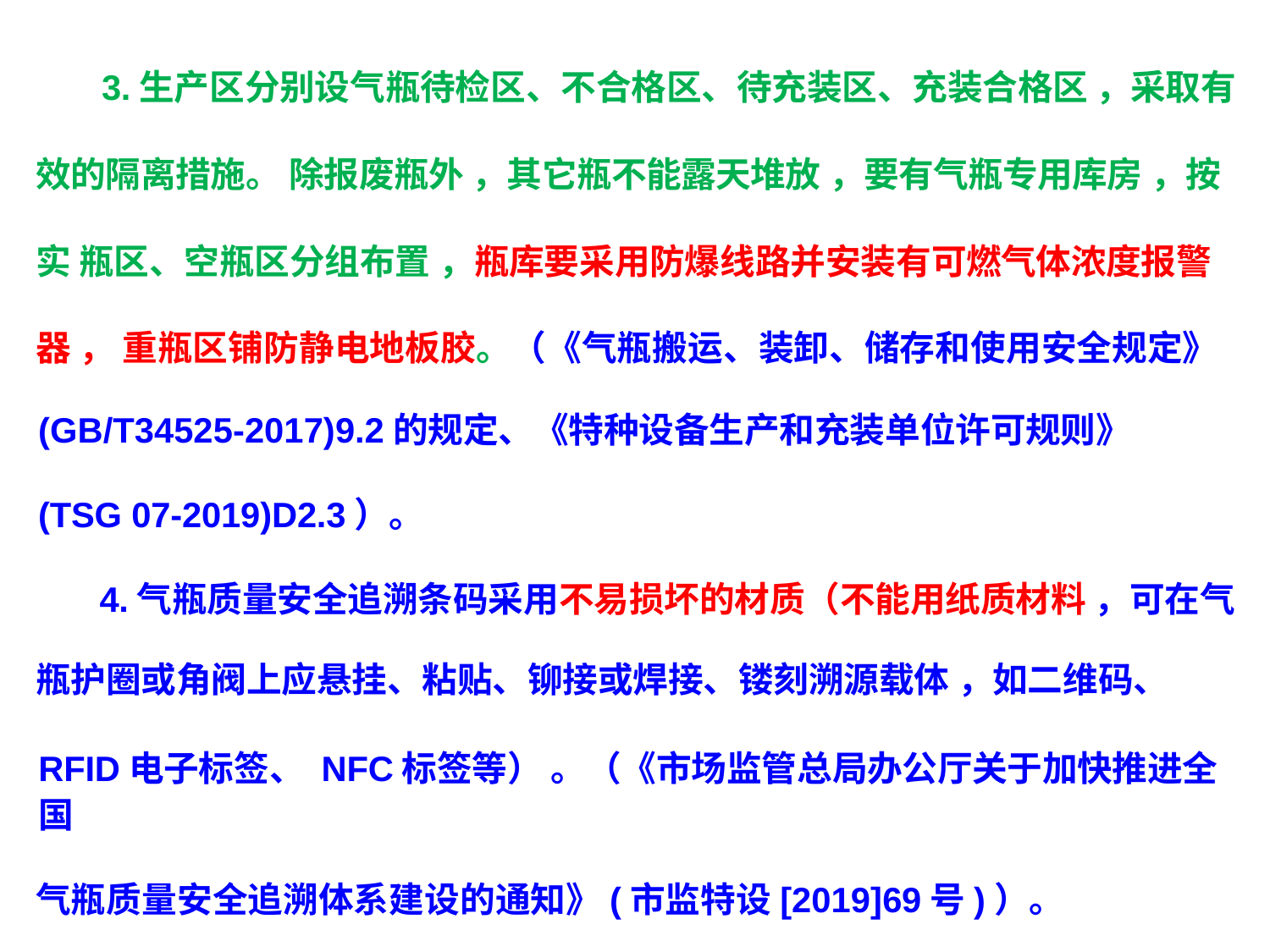

3.生产区分别设气瓶待检区、不合格区、待充装区、充装合格区 ，采取有
效的隔离措施。 除报废瓶外 ，其它瓶不能露天堆放 ，要有气瓶专用库房 ，按实 瓶区、空瓶区分组布置 ，瓶库要采用防爆线路并安装有可燃气体浓度报警器 ， 重瓶区铺防静电地板胶。（《气瓶搬运、装卸、储存和使用安全规定》

(GB/T34525-2017)9.2的规定、《特种设备生产和充装单位许可规则》
(TSG 07-2019)D2.3）。

4.气瓶质量安全追溯条码采用不易损坏的材质（不能用纸质材料 ，可在气
瓶护圈或角阀上应悬挂、粘贴、铆接或焊接、镂刻溯源载体 ，如二维码、

RFID电子标签、 NFC标签等） 。（《市场监管总局办公厅关于加快推进全国
气瓶质量安全追溯体系建设的通知》(市监特设[2019]69号)）。